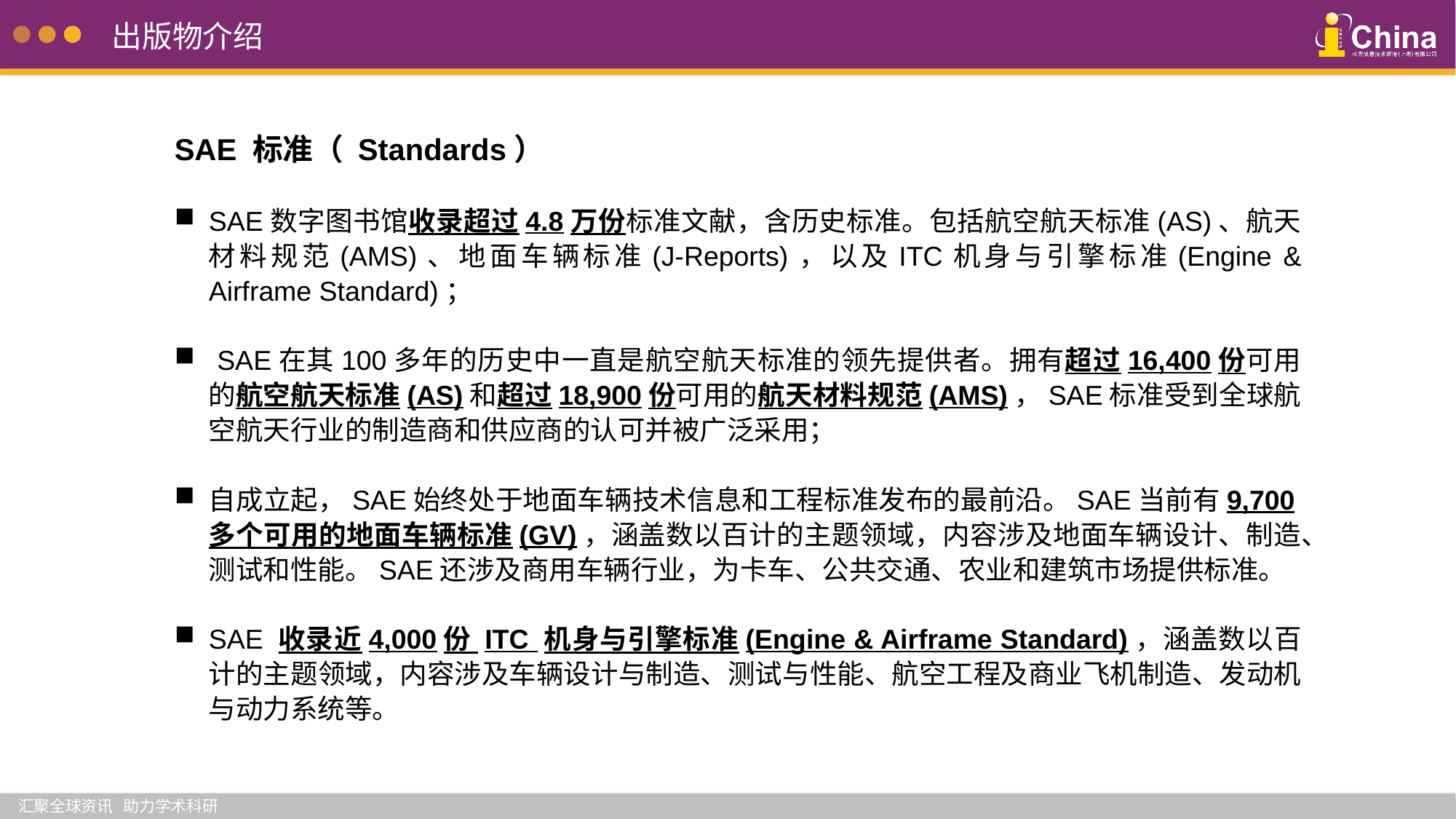

出版物介绍
SAE 标准（ Standards）

SAE数字图书馆收录超过4.8万份标准文献，含历史标准。包括航空航天标准(AS)、航天材料规范(AMS)、地面车辆标准(J-Reports)，以及ITC机身与引擎标准(Engine & Airframe Standard)；

 SAE在其100多年的历史中一直是航空航天标准的领先提供者。拥有超过16,400份可用的航空航天标准(AS)和超过18,900份可用的航天材料规范(AMS)，SAE标准受到全球航空航天行业的制造商和供应商的认可并被广泛采用；

自成立起，SAE始终处于地面车辆技术信息和工程标准发布的最前沿。SAE当前有9,700多个可用的地面车辆标准(GV)，涵盖数以百计的主题领域，内容涉及地面车辆设计、制造、测试和性能。SAE还涉及商用车辆行业，为卡车、公共交通、农业和建筑市场提供标准。

SAE 收录近4,000份 ITC 机身与引擎标准(Engine & Airframe Standard)，涵盖数以百计的主题领域，内容涉及车辆设计与制造、测试与性能、航空工程及商业飞机制造、发动机与动力系统等。